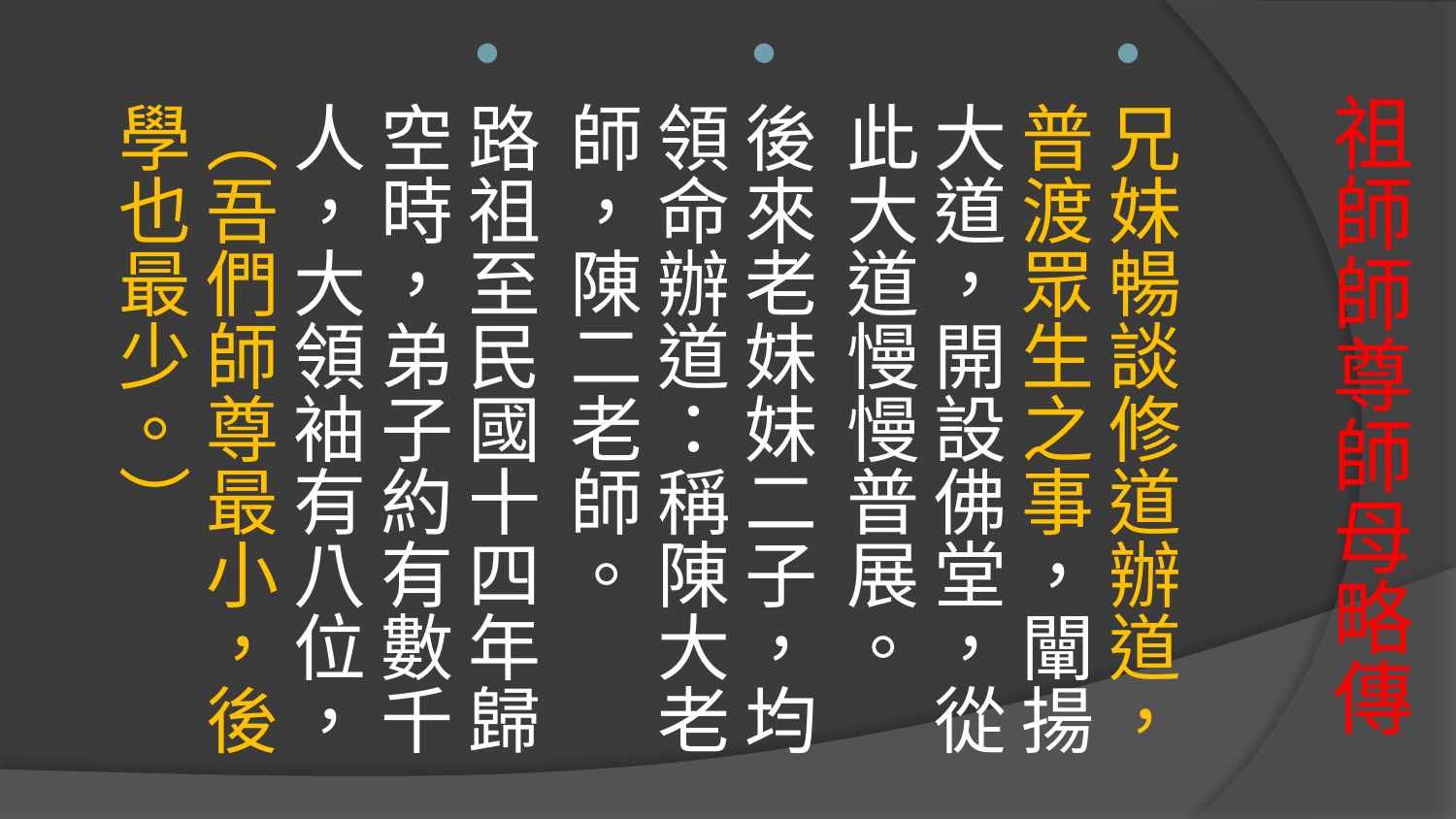

兄妹暢談修道辦道，普渡眾生之事，闡揚大道，開設佛堂，從此大道慢慢普展。
後來老妹妹二子，均領命辦道：稱陳大老師，陳二老師。
路祖至民國十四年歸空時，弟子約有數千人，大領袖有八位，（吾們師尊最小，後學也最少。）

# 祖師師尊師母略傳